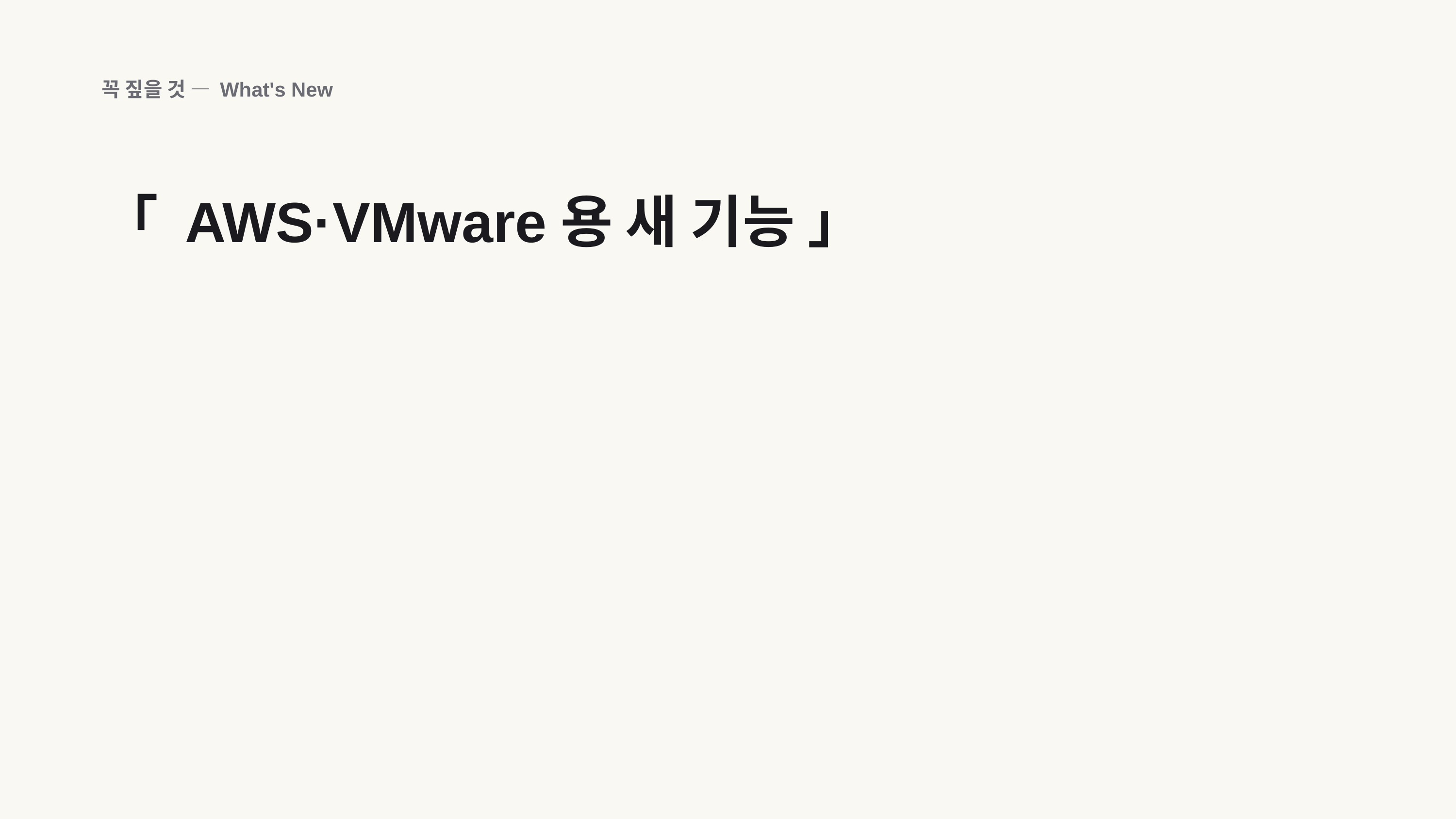

꼭 짚을 것 — What's New
「 AWS·VMware용 새 기능 」